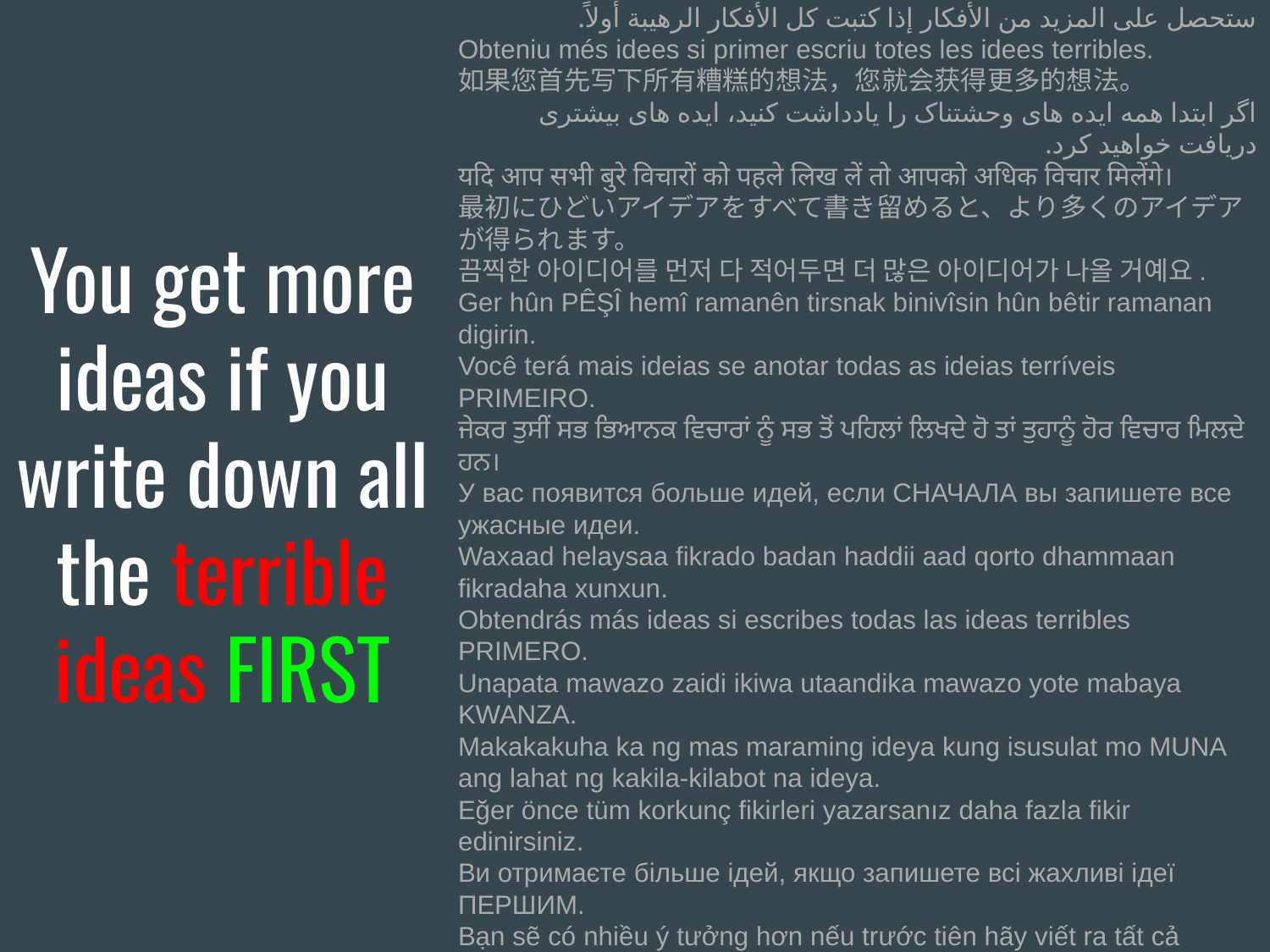

You get more ideas if you write down all the terrible ideas FIRST
በመጀመሪያ ሁሉንም አስፈሪ ሀሳቦች ከጻፉ ብዙ ሃሳቦችን ያገኛሉ።
ستحصل على المزيد من الأفكار إذا كتبت كل الأفكار الرهيبة أولاً.
Obteniu més idees si primer escriu totes les idees terribles.
如果您首先写下所有糟糕的想法，您就会获得更多的想法。
اگر ابتدا همه ایده های وحشتناک را یادداشت کنید، ایده های بیشتری دریافت خواهید کرد.
यदि आप सभी बुरे विचारों को पहले लिख लें तो आपको अधिक विचार मिलेंगे।
最初にひどいアイデアをすべて書き留めると、より多くのアイデアが得られます。
끔찍한 아이디어를 먼저 다 적어두면 더 많은 아이디어가 나올 거예요.
Ger hûn PÊŞÎ hemî ramanên tirsnak binivîsin hûn bêtir ramanan digirin.
Você terá mais ideias se anotar todas as ideias terríveis PRIMEIRO.
ਜੇਕਰ ਤੁਸੀਂ ਸਭ ਭਿਆਨਕ ਵਿਚਾਰਾਂ ਨੂੰ ਸਭ ਤੋਂ ਪਹਿਲਾਂ ਲਿਖਦੇ ਹੋ ਤਾਂ ਤੁਹਾਨੂੰ ਹੋਰ ਵਿਚਾਰ ਮਿਲਦੇ ਹਨ।
У вас появится больше идей, если СНАЧАЛА вы запишете все ужасные идеи.
Waxaad helaysaa fikrado badan haddii aad qorto dhammaan fikradaha xunxun.
Obtendrás más ideas si escribes todas las ideas terribles PRIMERO.
Unapata mawazo zaidi ikiwa utaandika mawazo yote mabaya KWANZA.
Makakakuha ka ng mas maraming ideya kung isusulat mo MUNA ang lahat ng kakila-kilabot na ideya.
Eğer önce tüm korkunç fikirleri yazarsanız daha fazla fikir edinirsiniz.
Ви отримаєте більше ідей, якщо запишете всі жахливі ідеї ПЕРШИМ.
Bạn sẽ có nhiều ý tưởng hơn nếu trước tiên hãy viết ra tất cả những ý tưởng tồi tệ.